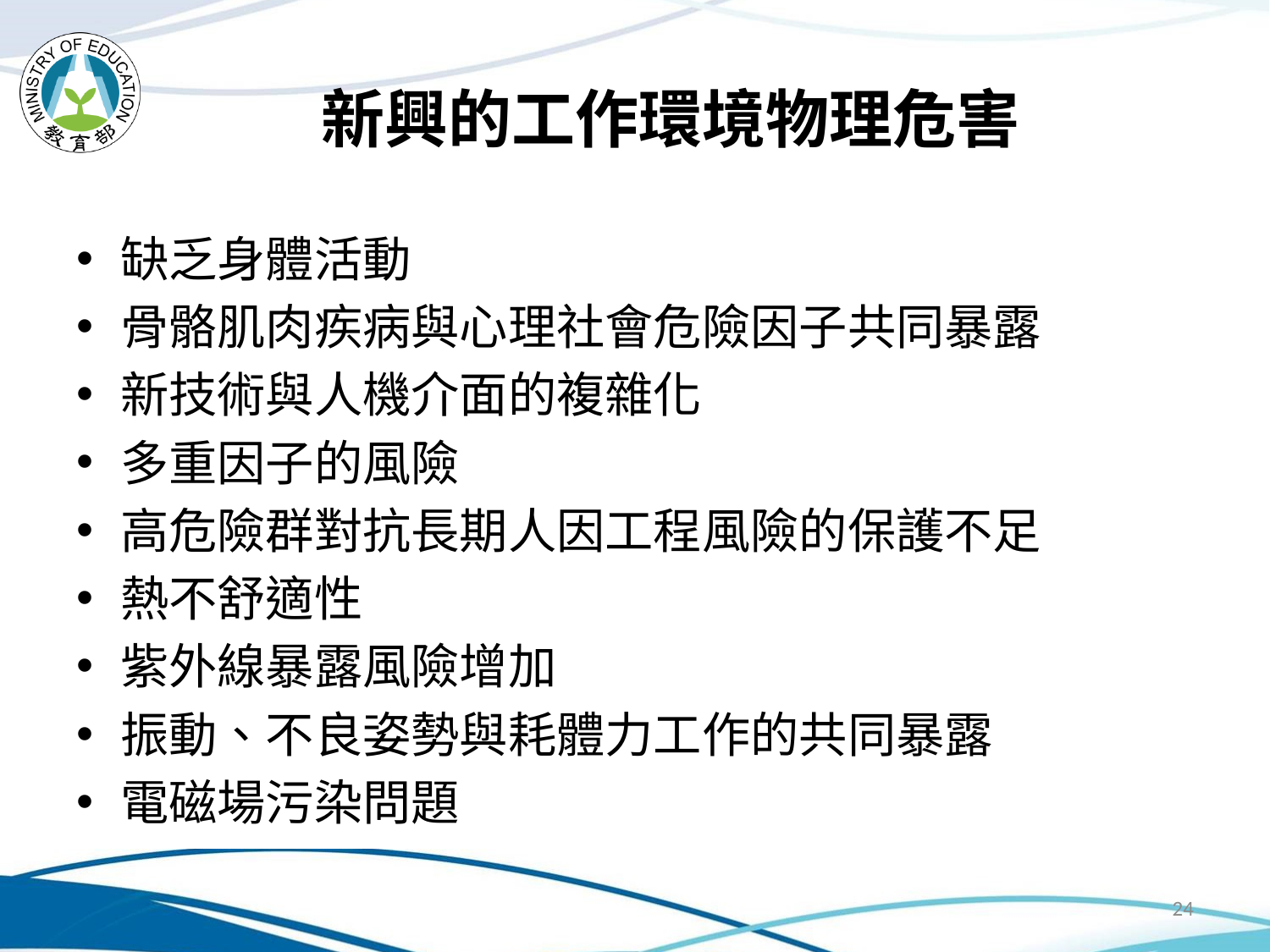

# 新興的工作環境物理危害
缺乏身體活動
骨骼肌肉疾病與心理社會危險因子共同暴露
新技術與人機介面的複雜化
多重因子的風險
高危險群對抗長期人因工程風險的保護不足
熱不舒適性
紫外線暴露風險增加
振動、不良姿勢與耗體力工作的共同暴露
電磁場污染問題
24